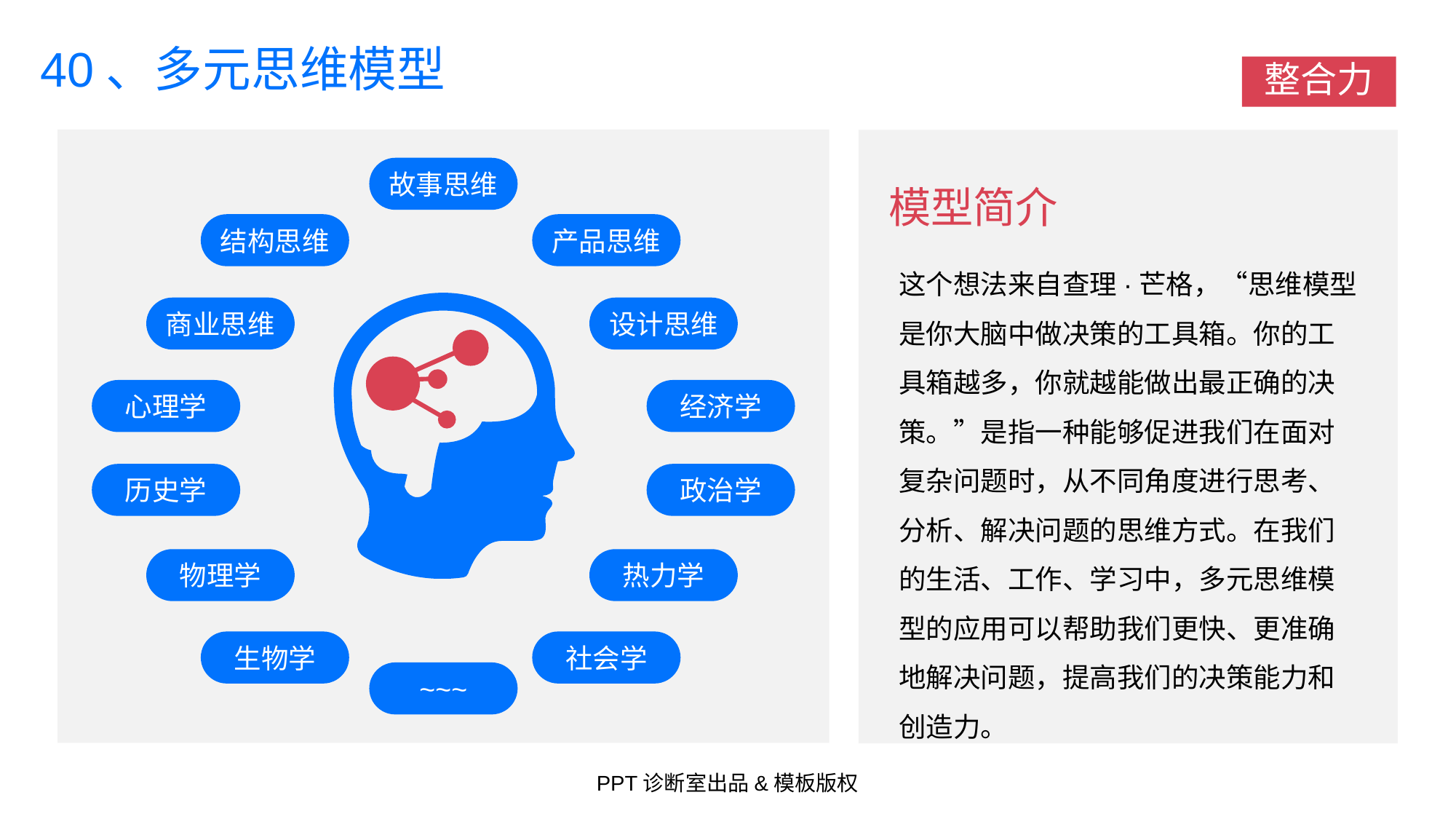

40、多元思维模型
整合力

故事思维
模型简介
这个想法来自查理·芒格，“思维模型是你大脑中做决策的工具箱。你的工具箱越多，你就越能做出最正确的决策。”是指一种能够促进我们在面对复杂问题时，从不同角度进行思考、分析、解决问题的思维方式。在我们的生活、工作、学习中，多元思维模型的应用可以帮助我们更快、更准确地解决问题，提高我们的决策能力和创造力。
结构思维
产品思维
社会学

商业思维
设计思维
心理学
经济学
历史学
政治学
物理学
热力学
生物学
~~~
PPT诊断室出品&模板版权